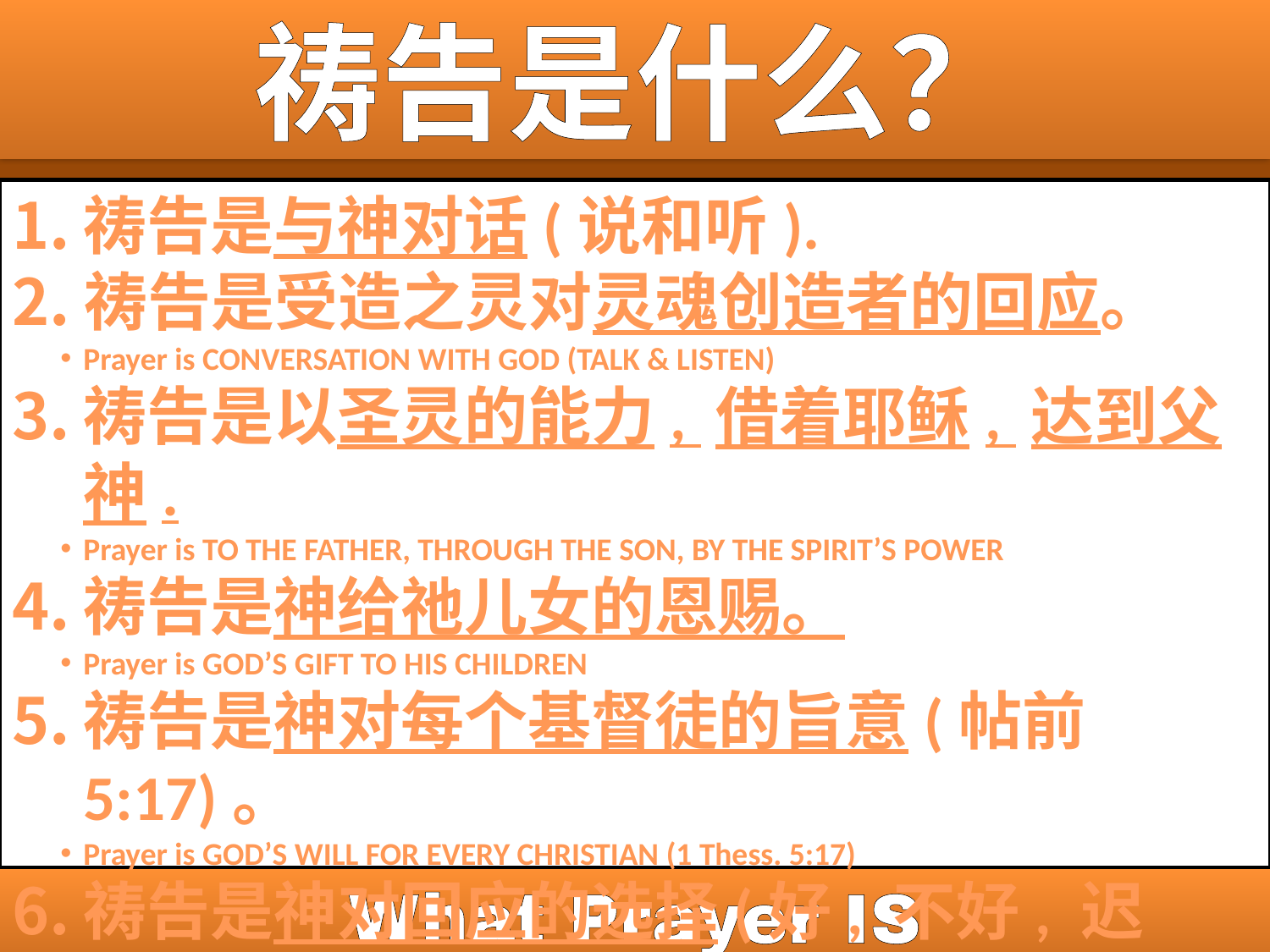

# 祷告是什么？
祷告是与神对话(说和听).
祷告是受造之灵对灵魂创造者的回应。
Prayer is CONVERSATION WITH GOD (TALK & LISTEN)
祷告是以圣灵的能力, 借着耶稣, 达到父神.
Prayer is TO THE FATHER, THROUGH THE SON, BY THE SPIRIT’S POWER
祷告是神给祂儿女的恩赐。
Prayer is GOD’S GIFT TO HIS CHILDREN
祷告是神对每个基督徒的旨意(帖前5:17)。
Prayer is GOD’S WILL FOR EVERY CHRISTIAN (1 Thess. 5:17)
祷告是神对回应的选择(好, 不好, 迟点)。
祷告是天堂的钥匙

What Prayer IS